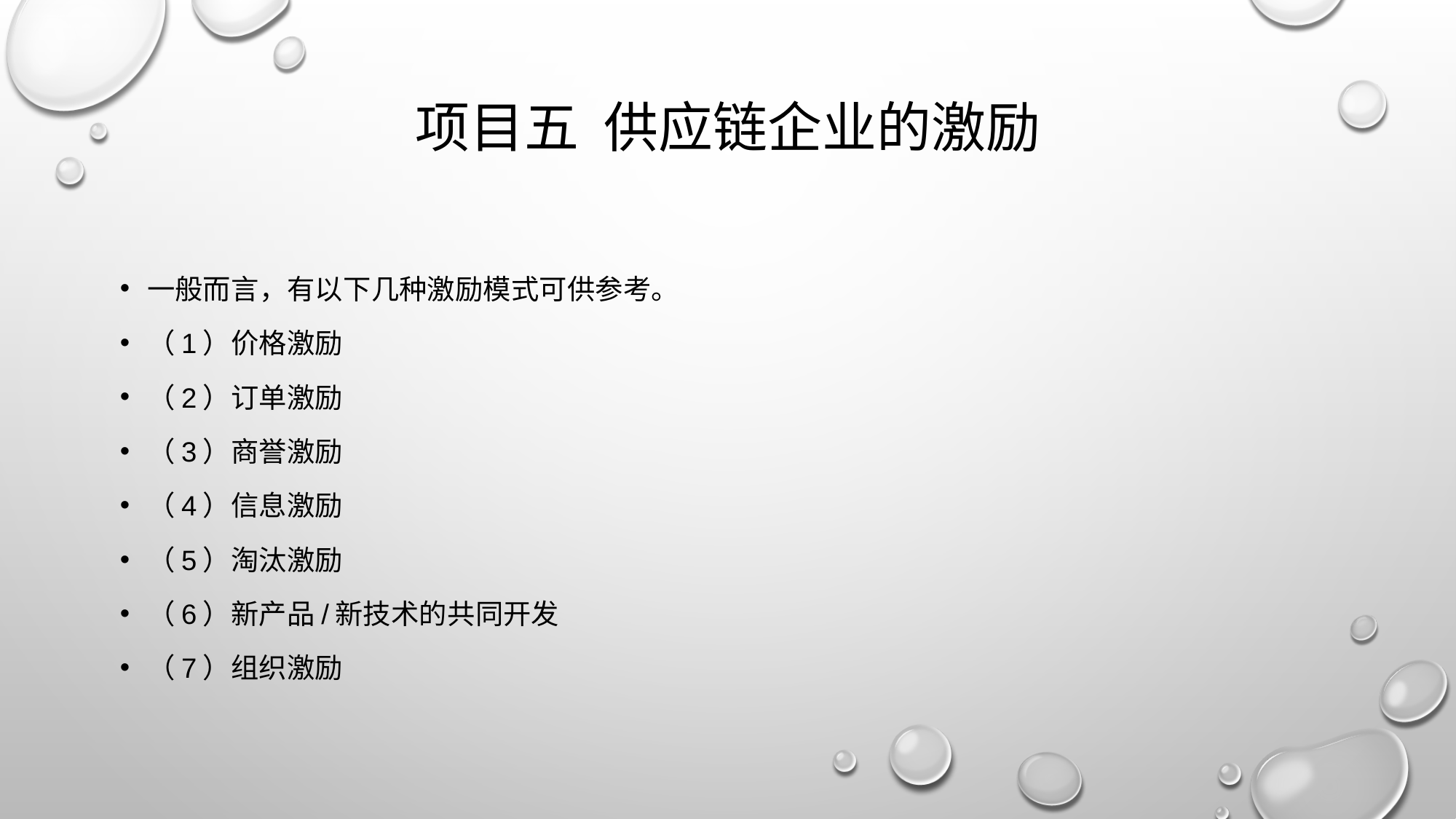

# 项目五  供应链企业的激励

一般而言，有以下几种激励模式可供参考。
（1）价格激励
（2）订单激励
（3）商誉激励
（4）信息激励
（5）淘汰激励
（6）新产品/新技术的共同开发
（7）组织激励